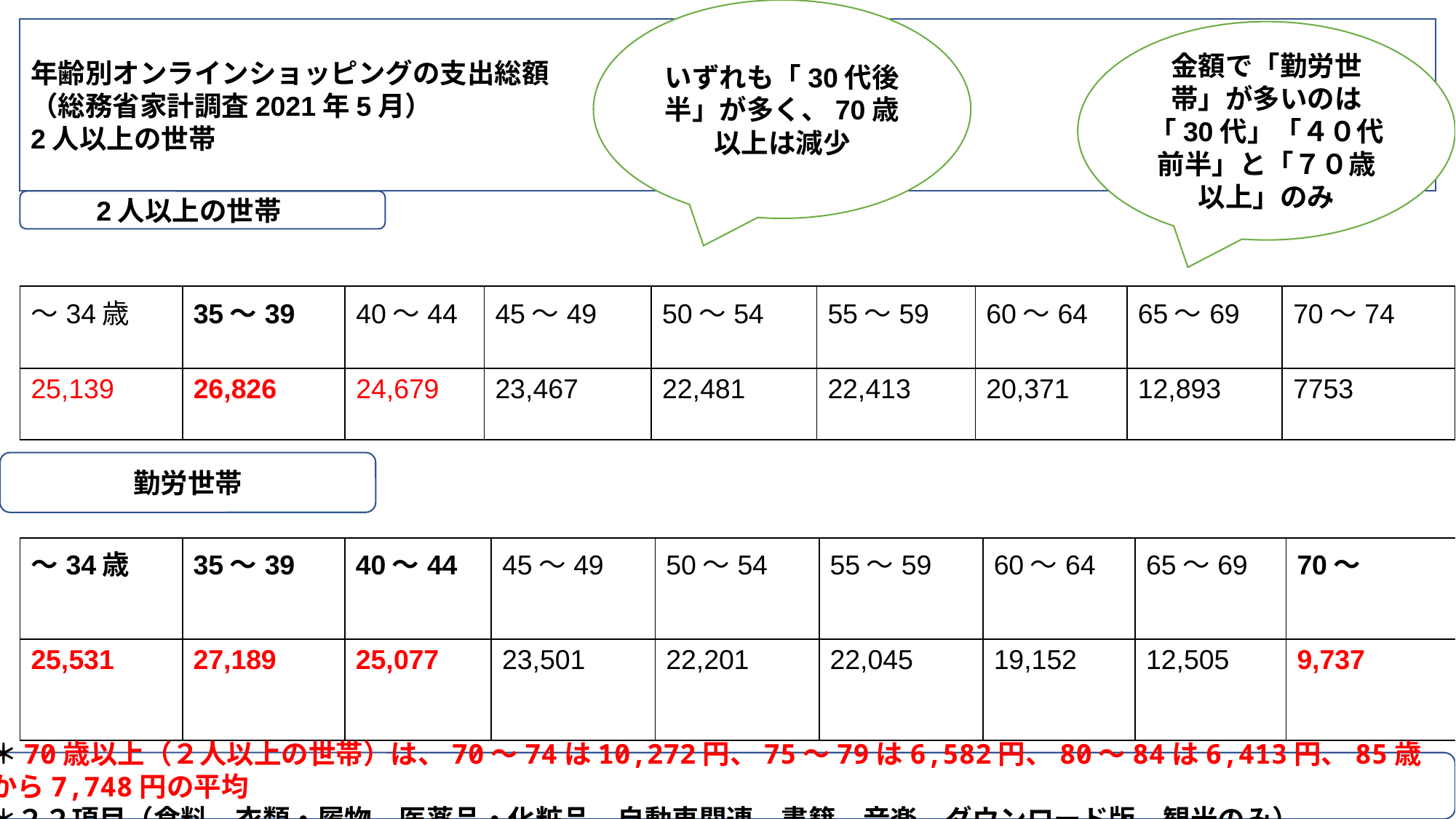

いずれも「30代後半」が多く、70歳以上は減少
年齢別オンラインショッピングの支出総額
（総務省家計調査2021年5月）
2人以上の世帯
金額で「勤労世帯」が多いのは「30代」「４０代前半」と「７０歳以上」のみ
2人以上の世帯
| ～34歳 | 35～39 | 40～44 | 45～49 | 50～54 | 55～59 | 60～64 | 65～69 | 70～74 |
| --- | --- | --- | --- | --- | --- | --- | --- | --- |
| 25,139 | 26,826 | 24,679 | 23,467 | 22,481 | 22,413 | 20,371 | 12,893 | 7753 |
勤労世帯
| ～34歳 | 35～39 | 40～44 | 45～49 | 50～54 | 55～59 | 60～64 | 65～69 | 70～ |
| --- | --- | --- | --- | --- | --- | --- | --- | --- |
| 25,531 | 27,189 | 25,077 | 23,501 | 22,201 | 22,045 | 19,152 | 12,505 | 9,737 |
＊70歳以上（２人以上の世帯）は、70～74は10,272円、75～79は6,582円、80～84は6,413円、85歳から7,748円の平均
＊２２項目（食料、衣類・履物、医薬品・化粧品、自動車関連、書籍、音楽、ダウンロード版、観光のみ）